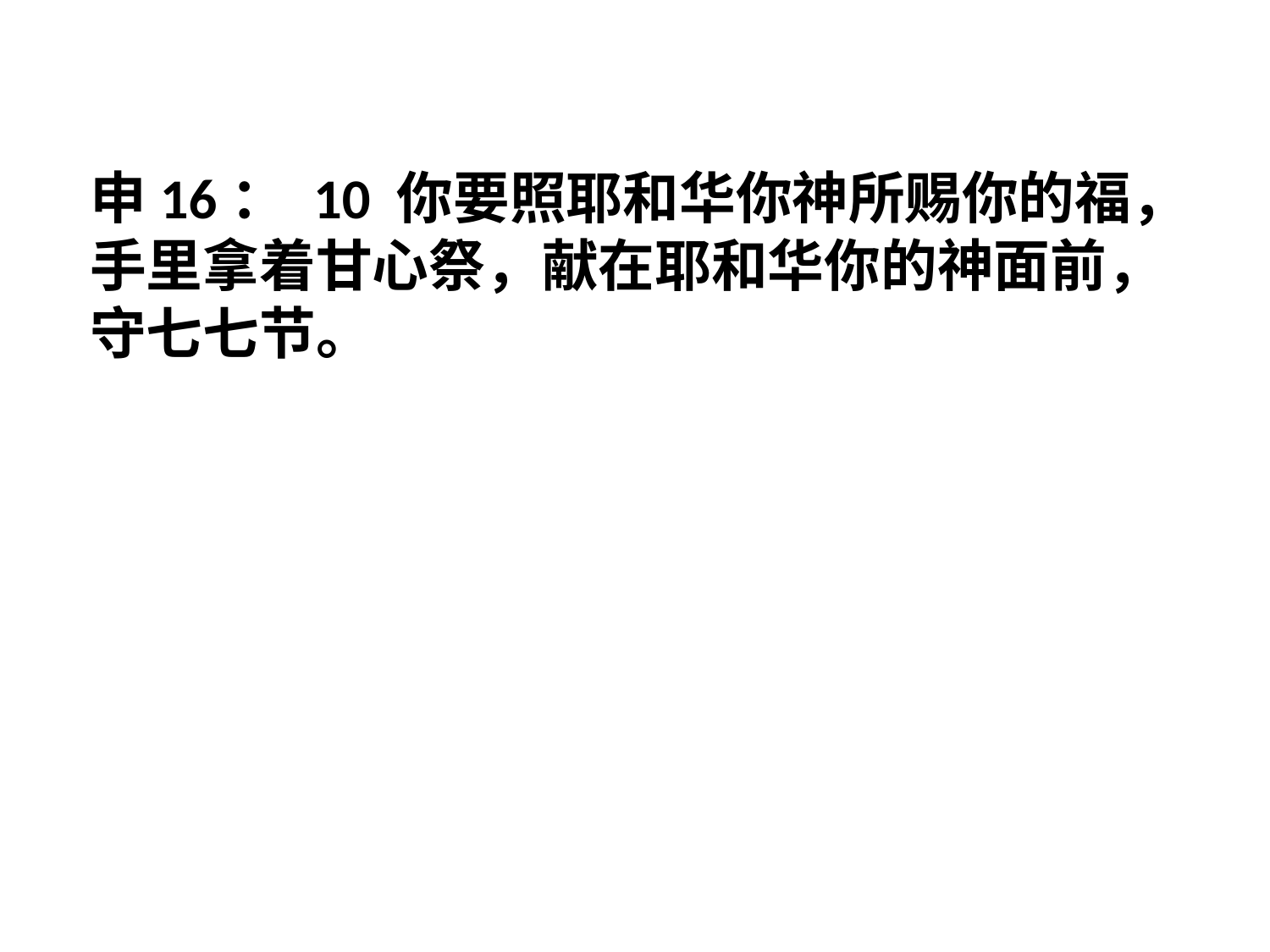

申16： 10 你要照耶和华你神所赐你的福，手里拿着甘心祭，献在耶和华你的神面前，守七七节。